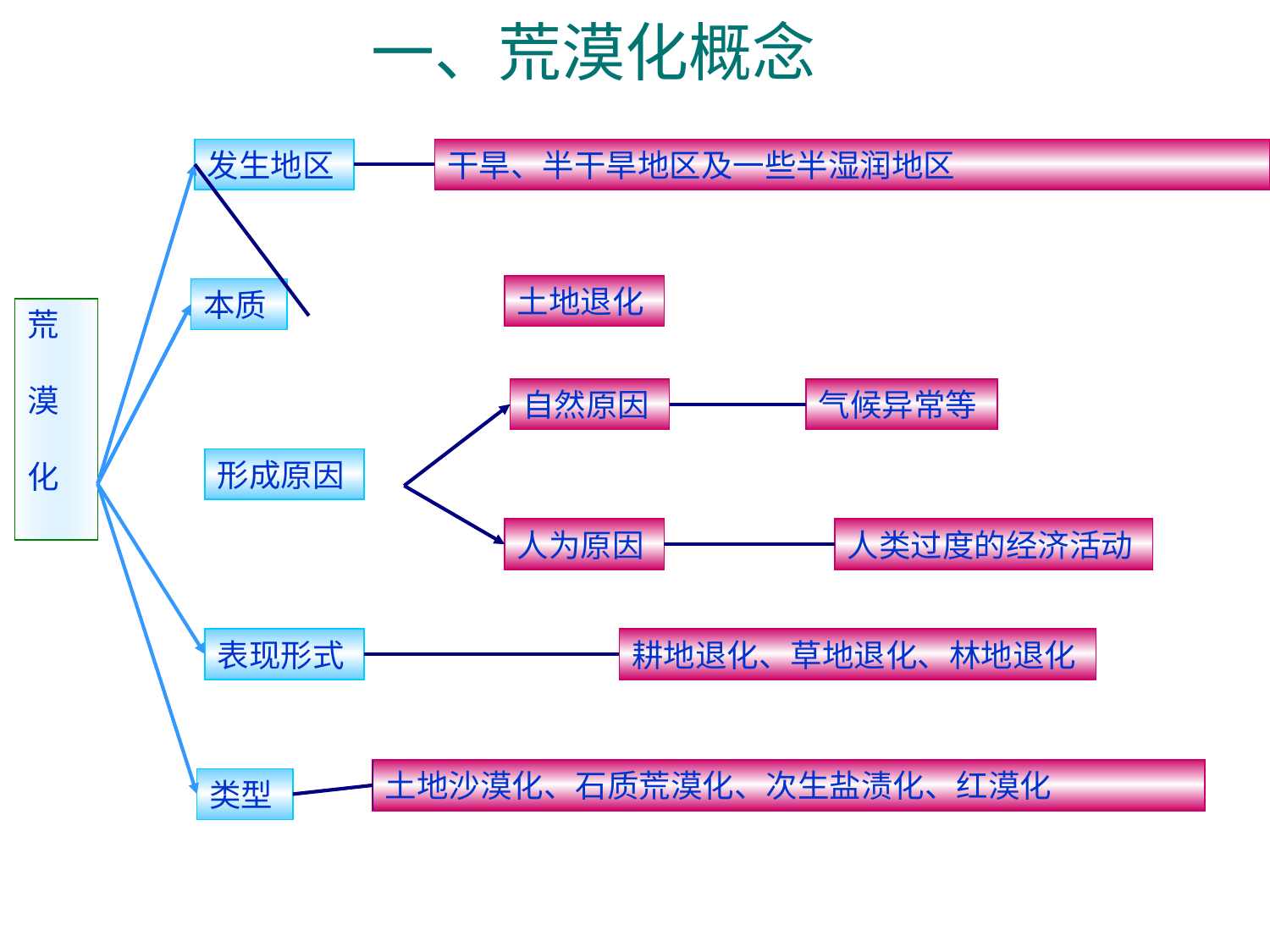

一、荒漠化概念
发生地区
本质
形成原因
表现形式
类型
干旱、半干旱地区及一些半湿润地区
土地退化
荒

漠

化

自然原因
气候异常等
人为原因
人类过度的经济活动
耕地退化、草地退化、林地退化
土地沙漠化、石质荒漠化、次生盐渍化、红漠化